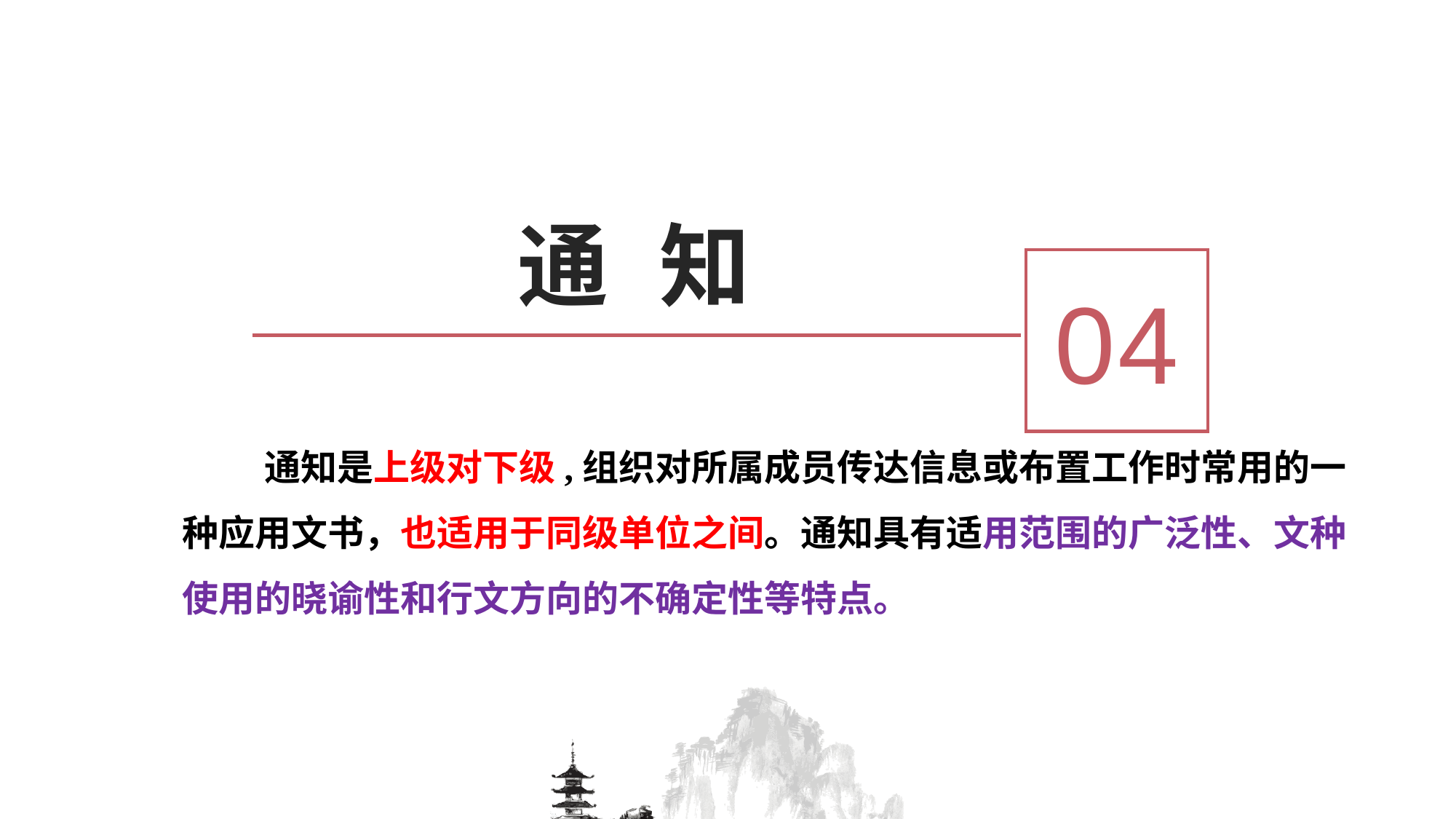

# 通  知
04
         通知是上级对下级,组织对所属成员传达信息或布置工作时常用的一种应用文书，也适用于同级单位之间。通知具有适用范围的广泛性、文种使用的晓谕性和行文方向的不确定性等特点。